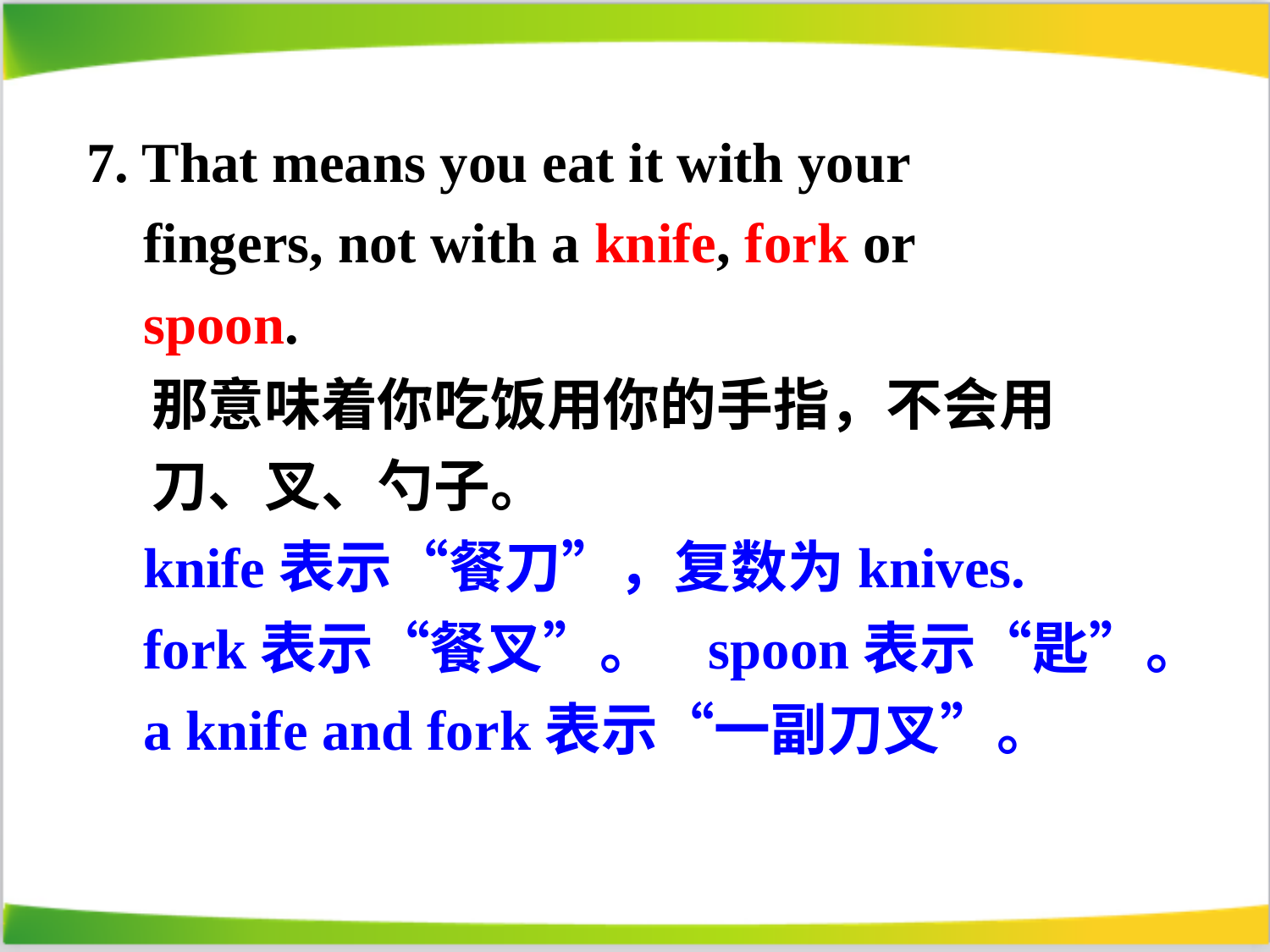

7. That means you eat it with your
    fingers, not with a knife, fork or
    spoon.
    那意味着你吃饭用你的手指，不会用
    刀、叉、勺子。
    knife表示“餐刀”，复数为knives.
    fork表示“餐叉”。   spoon表示“匙”。
    a knife and fork表示“一副刀叉”。